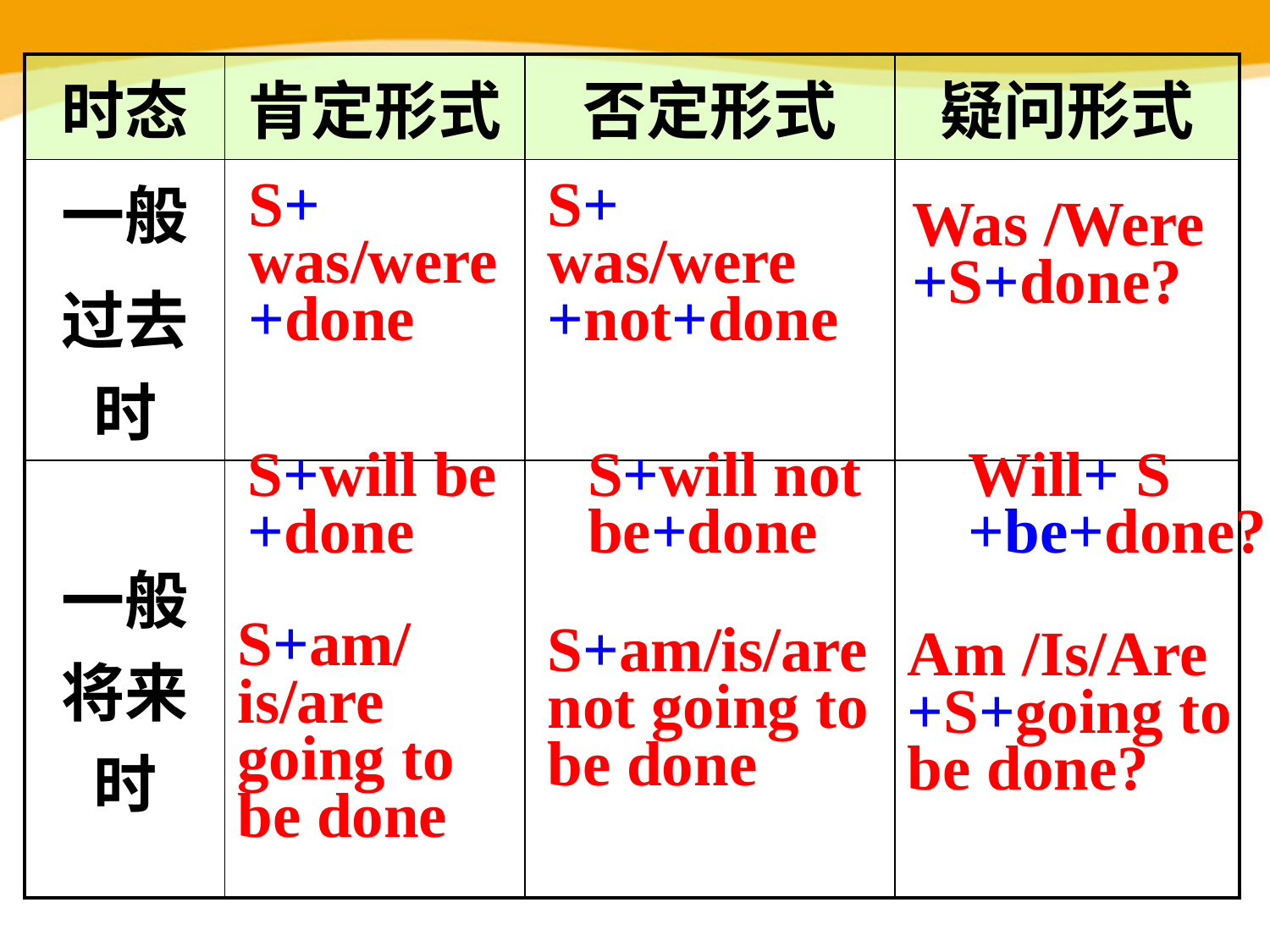

| 时态 | 肯定形式 | 否定形式 | 疑问形式 |
| --- | --- | --- | --- |
| 一般 过去时 |  |  |  |
| 一般将来时 |  |  |  |
S+
was/were
+done
S+
was/were
+not+done
Was /Were
+S+done?
S+will be
+done
S+will not
be+done
Will+ S
+be+done?
S+am/is/are going to be done
S+am/is/are
not going to
be done
Am /Is/Are
+S+going to
be done?